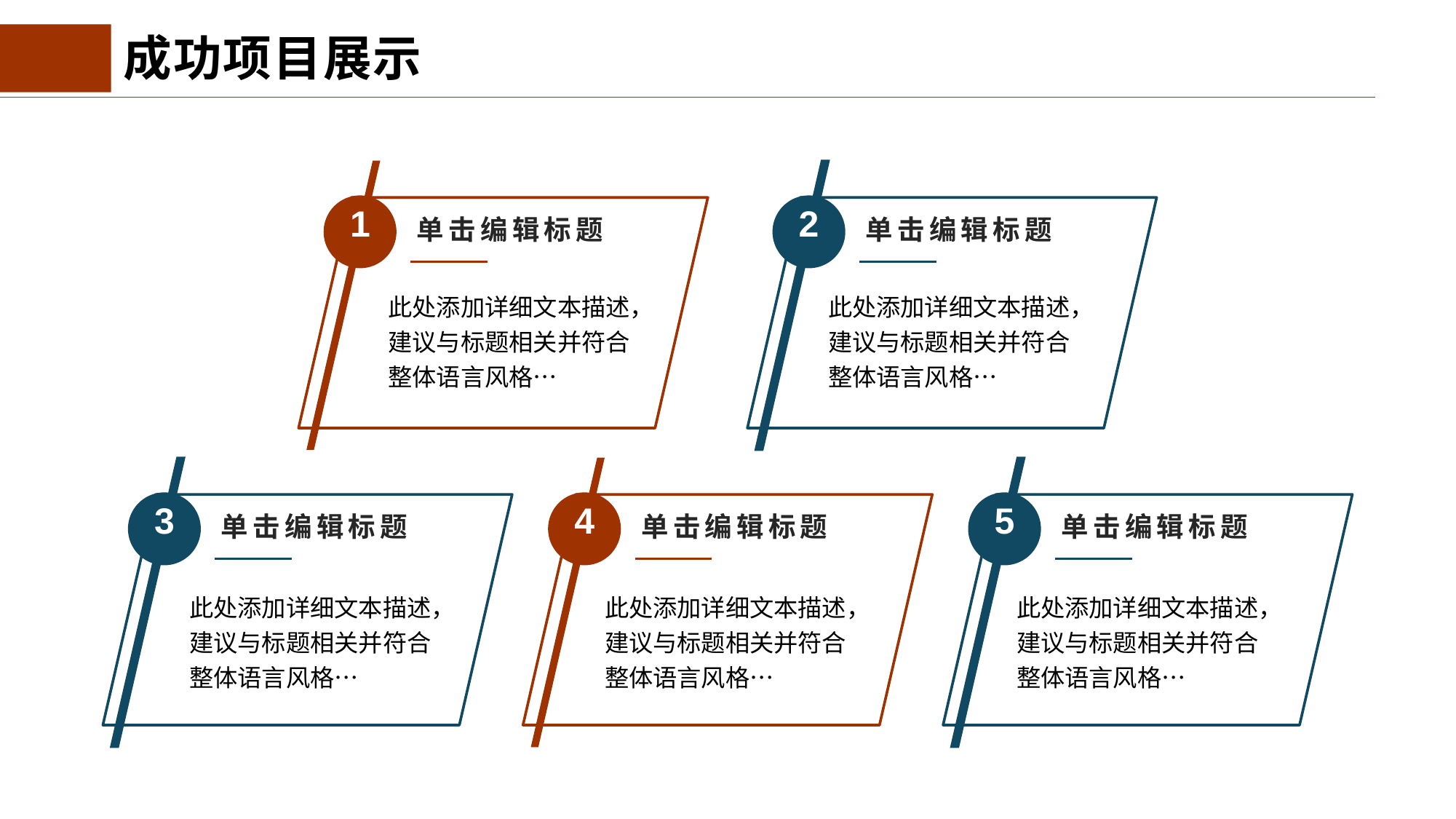

成功项目展示

1

单击编辑标题

2

单击编辑标题

3

单击编辑标题

4

单击编辑标题

5

单击编辑标题
此处添加详细文本描述，建议与标题相关并符合整体语言风格…
此处添加详细文本描述，建议与标题相关并符合整体语言风格…
此处添加详细文本描述，建议与标题相关并符合整体语言风格…
此处添加详细文本描述，建议与标题相关并符合整体语言风格…
此处添加详细文本描述，建议与标题相关并符合整体语言风格…